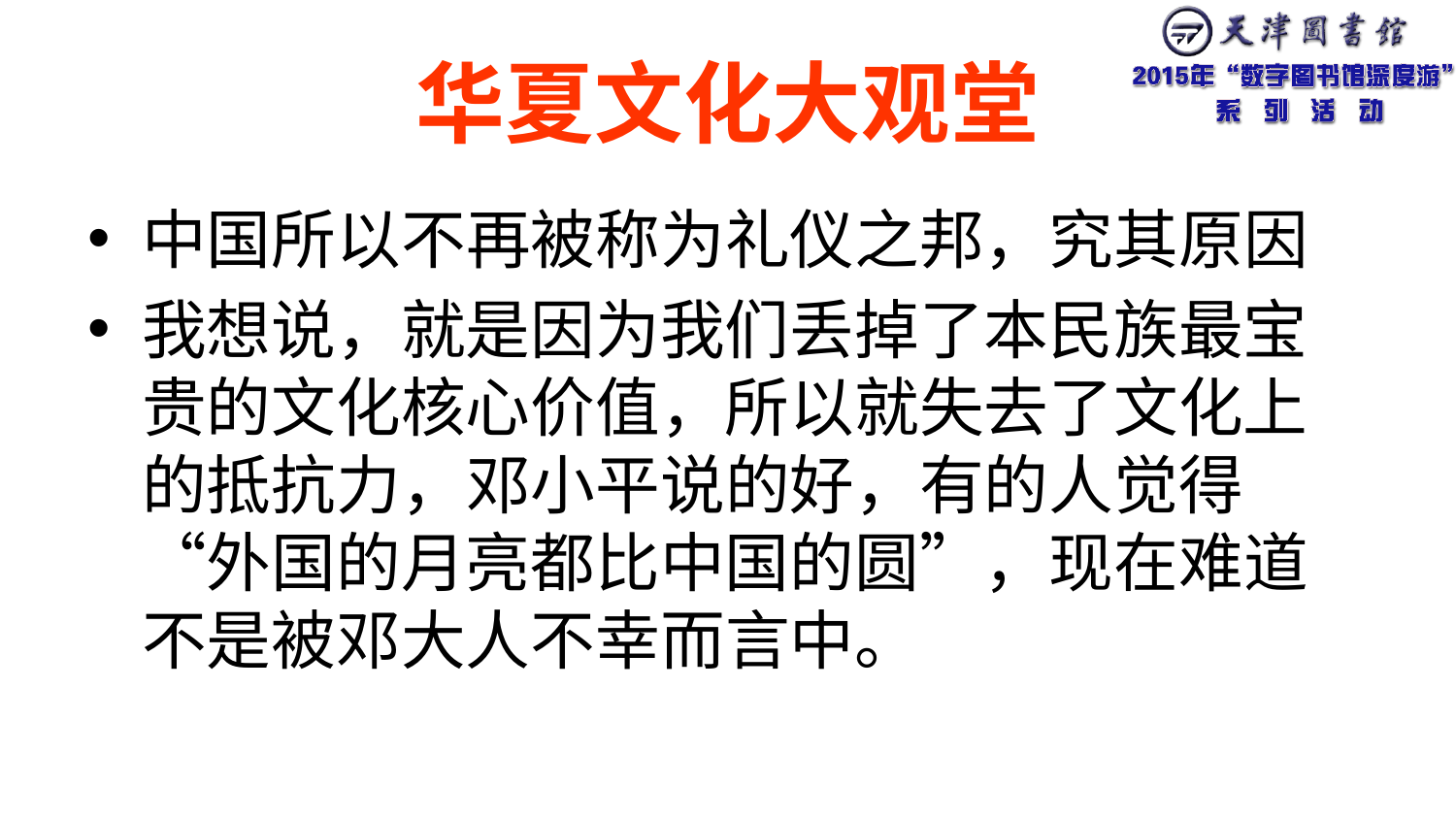

# 华夏文化大观堂
中国所以不再被称为礼仪之邦，究其原因
我想说，就是因为我们丢掉了本民族最宝贵的文化核心价值，所以就失去了文化上的抵抗力，邓小平说的好，有的人觉得“外国的月亮都比中国的圆”，现在难道不是被邓大人不幸而言中。